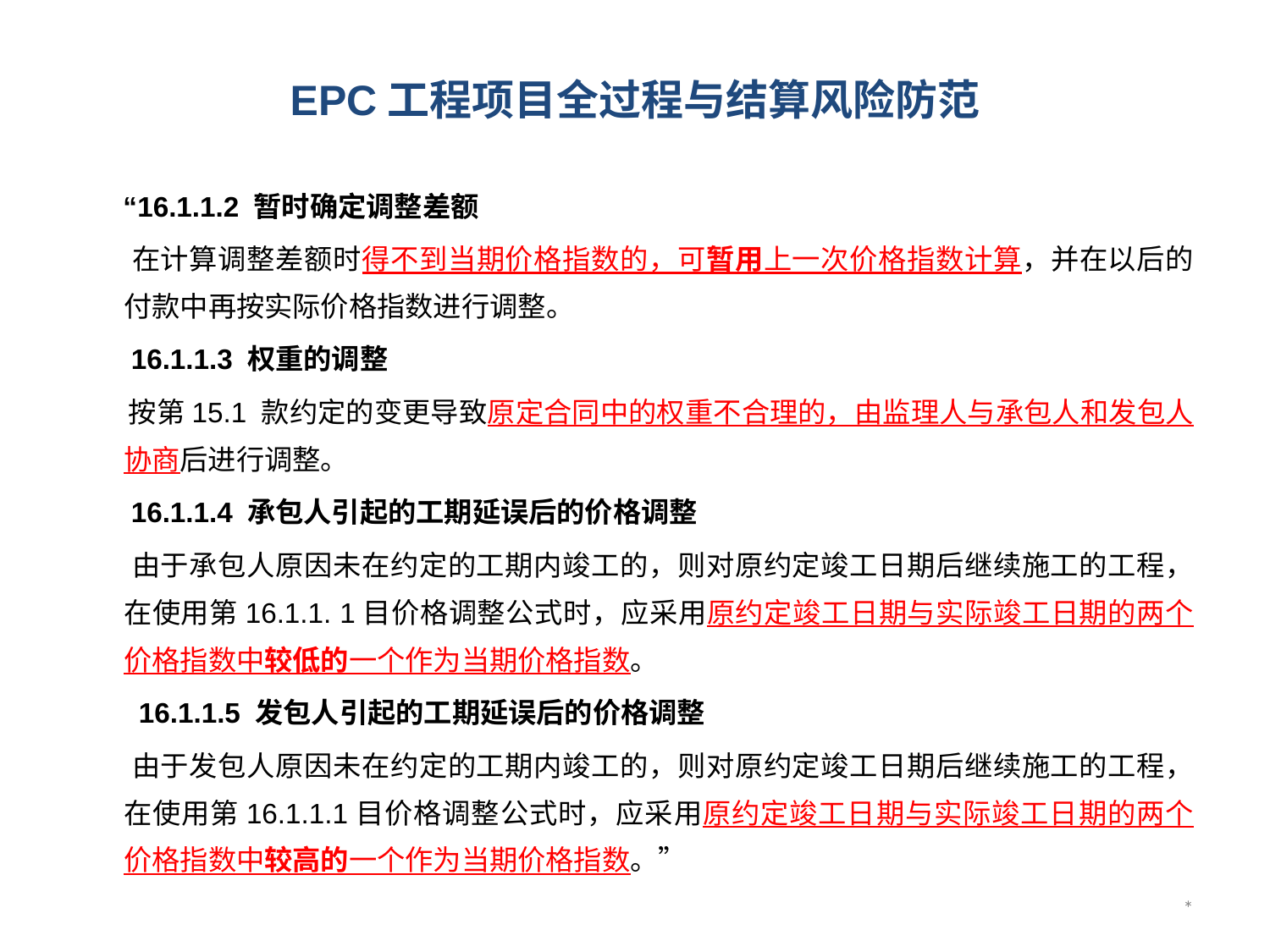

# EPC工程项目全过程与结算风险防范
      “16.1.1.2 暂时确定调整差额
       在计算调整差额时得不到当期价格指数的，可暂用上一次价格指数计算，并在以后的付款中再按实际价格指数进行调整。
       16.1.1.3 权重的调整
       按第15.1 款约定的变更导致原定合同中的权重不合理的，由监理人与承包人和发包人协商后进行调整。
       16.1.1.4 承包人引起的工期延误后的价格调整
       由于承包人原因未在约定的工期内竣工的，则对原约定竣工日期后继续施工的工程，在使用第16.1.1. 1目价格调整公式时，应采用原约定竣工日期与实际竣工日期的两个价格指数中较低的一个作为当期价格指数。
        16.1.1.5 发包人引起的工期延误后的价格调整
       由于发包人原因未在约定的工期内竣工的，则对原约定竣工日期后继续施工的工程，在使用第16.1.1.1目价格调整公式时，应采用原约定竣工日期与实际竣工日期的两个价格指数中较高的一个作为当期价格指数。”
*